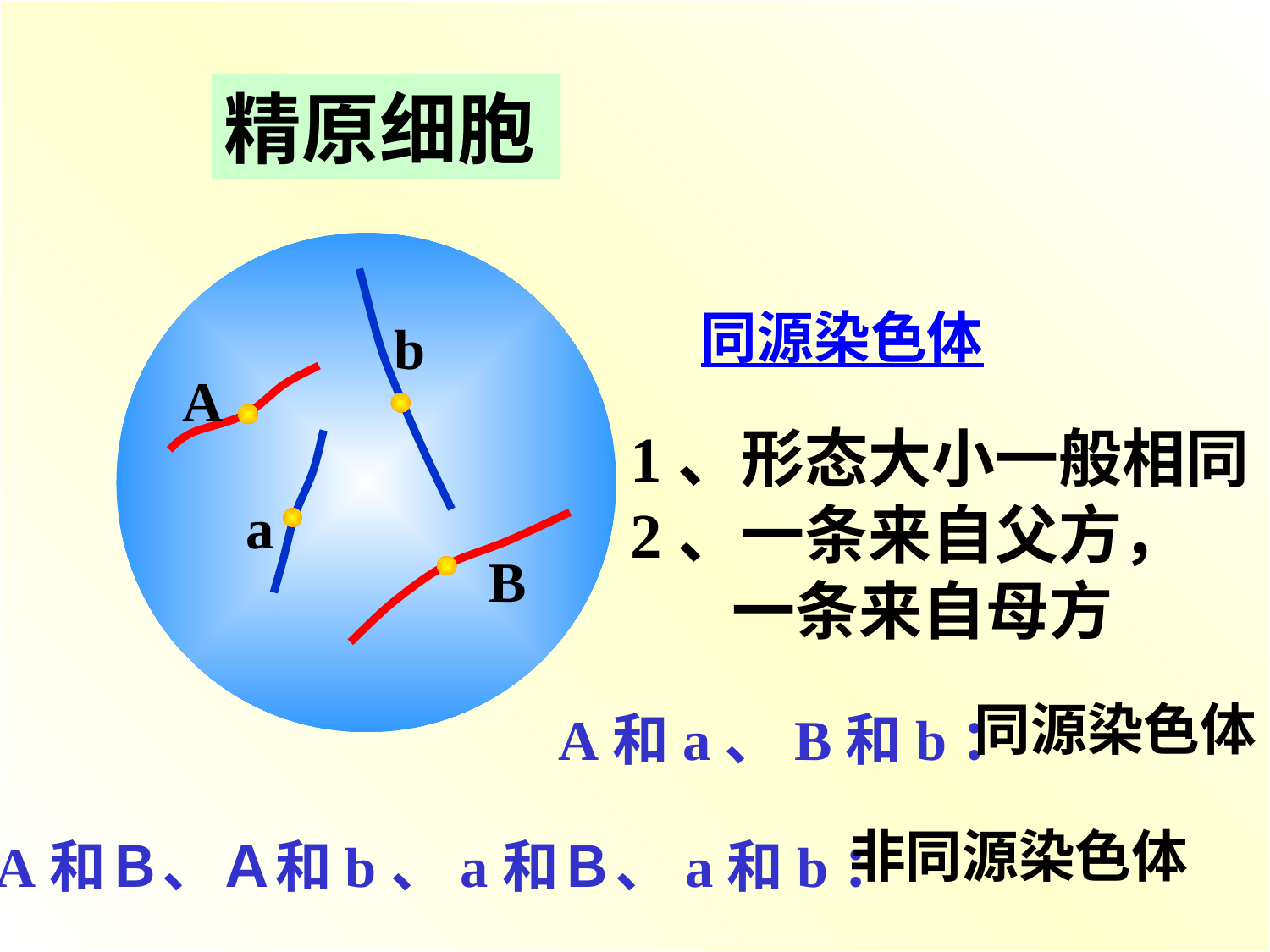

精原细胞

同源染色体
b
A
1、形态大小一般相同
2、一条来自父方，
      一条来自母方
a
B
同源染色体
A和a、B和b：
非同源染色体
A和Ｂ、Ａ和b、a和Ｂ、a和b：